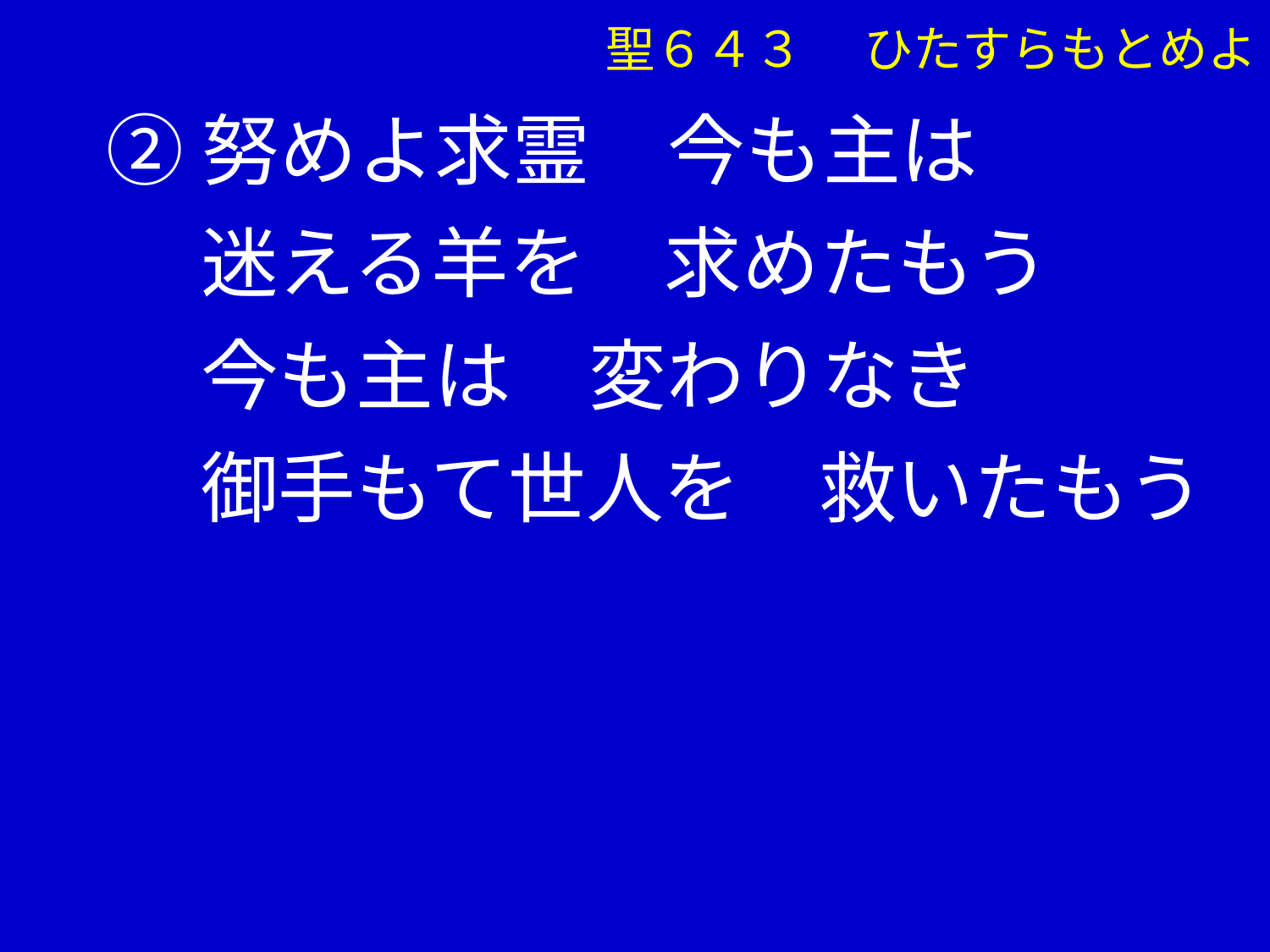

②努めよ求霊　今も主は
　 迷える羊を　求めたもう
　 今も主は　変わりなき
　 御手もて世人を　救いたもう

聖６４３　 ひたすらもとめよ